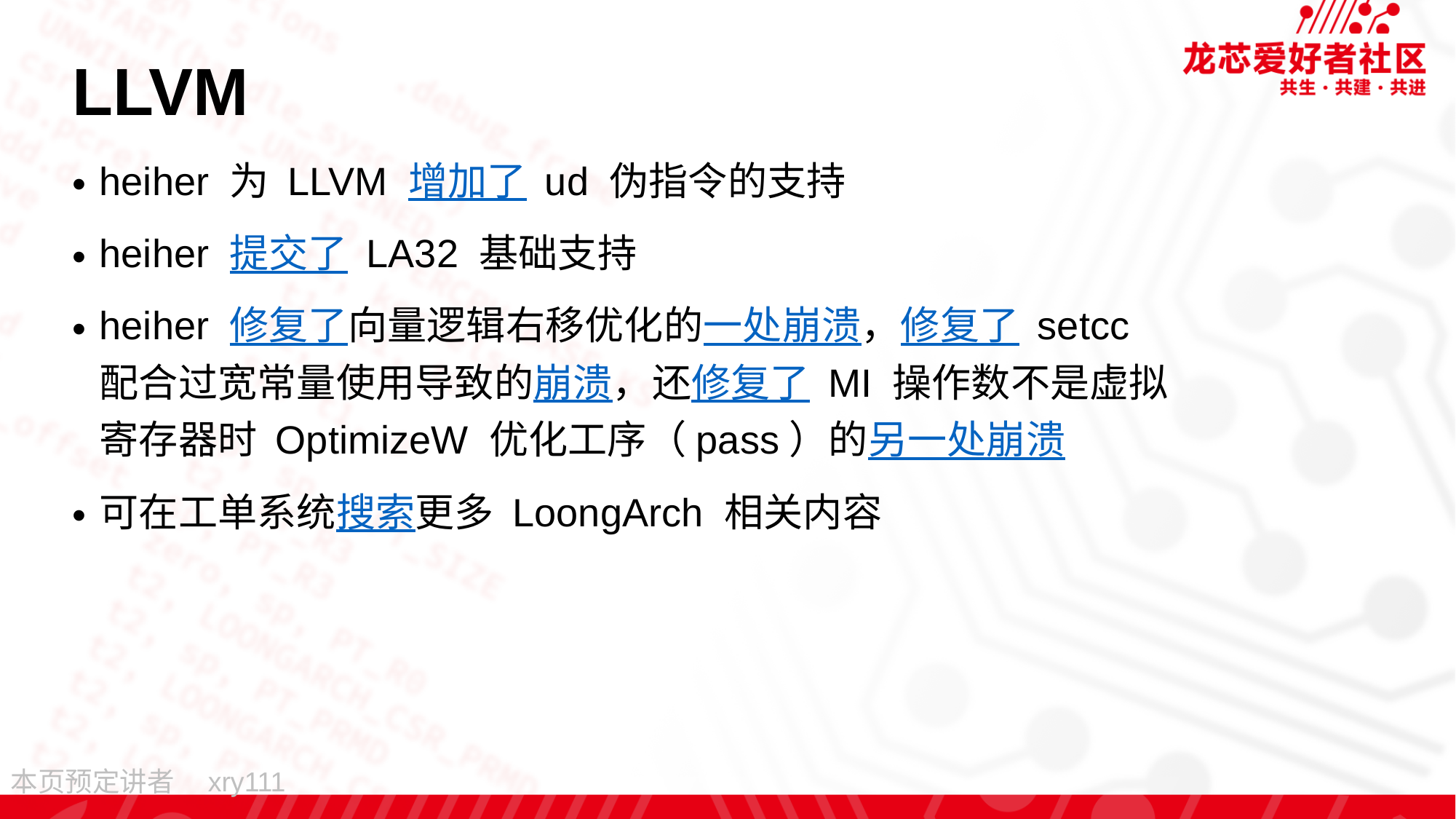

# LLVM
heiher 为 LLVM 增加了 ud 伪指令的支持
heiher 提交了 LA32 基础支持
heiher 修复了向量逻辑右移优化的一处崩溃，修复了 setcc
配合过宽常量使用导致的崩溃，还修复了 MI 操作数不是虚拟寄存器时 OptimizeW 优化工序（pass）的另一处崩溃
可在工单系统搜索更多 LoongArch 相关内容
xry111